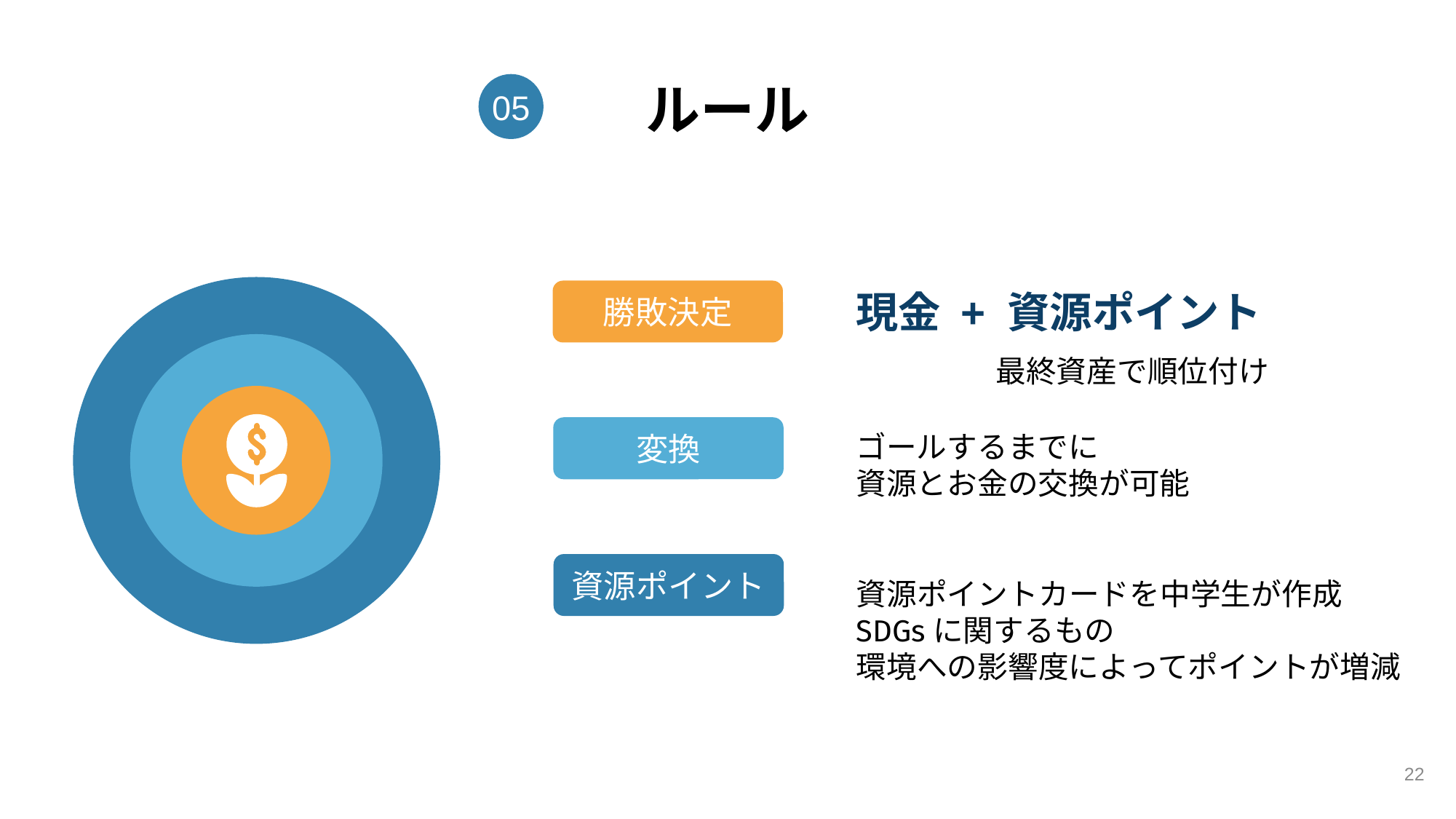

# ルール
05

現金 + 資源ポイント
勝敗決定
最終資産で順位付け

変換
ゴールするまでに
資源とお金の交換が可能
資源ポイント
資源ポイントカードを中学生が作成
SDGsに関するもの
環境への影響度によってポイントが増減
22